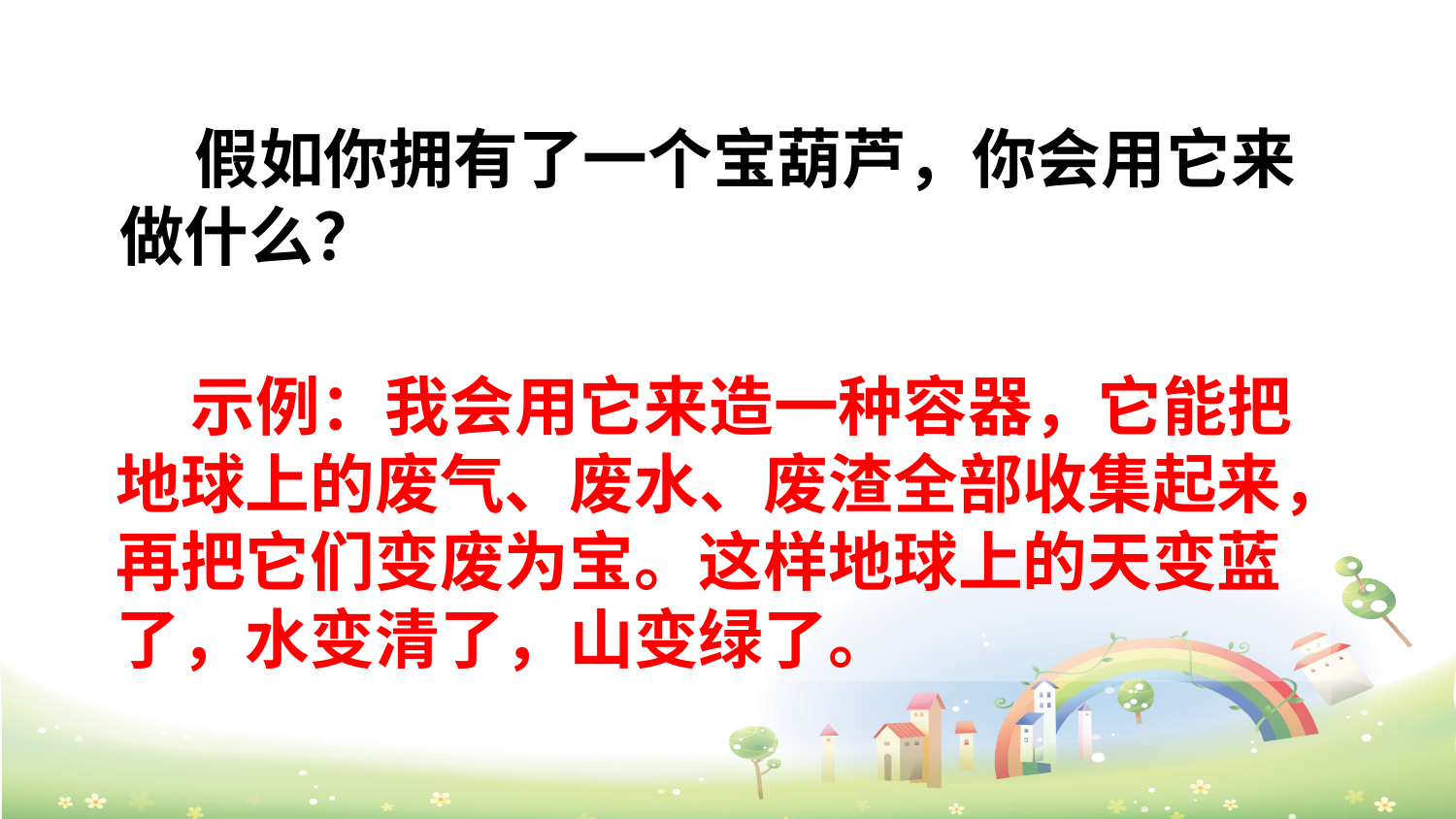

假如你拥有了一个宝葫芦，你会用它来做什么？
    示例：我会用它来造一种容器，它能把地球上的废气、废水、废渣全部收集起来，再把它们变废为宝。这样地球上的天变蓝了，水变清了，山变绿了。